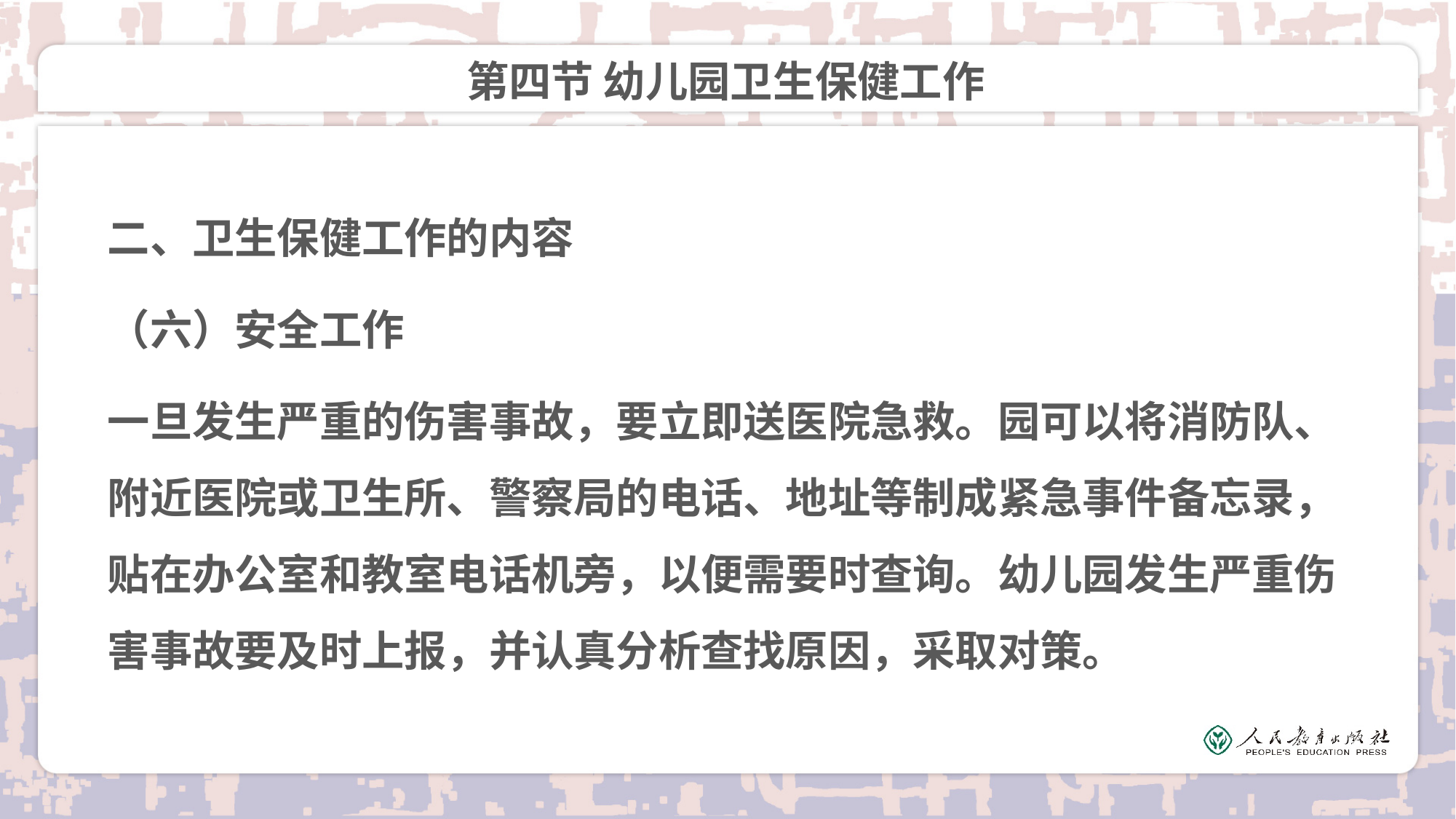

# 第四节 幼儿园卫生保健工作
二、卫生保健工作的内容
（六）安全工作
一旦发生严重的伤害事故，要立即送医院急救。园可以将消防队、附近医院或卫生所、警察局的电话、地址等制成紧急事件备忘录，贴在办公室和教室电话机旁，以便需要时查询。幼儿园发生严重伤害事故要及时上报，并认真分析查找原因，采取对策。